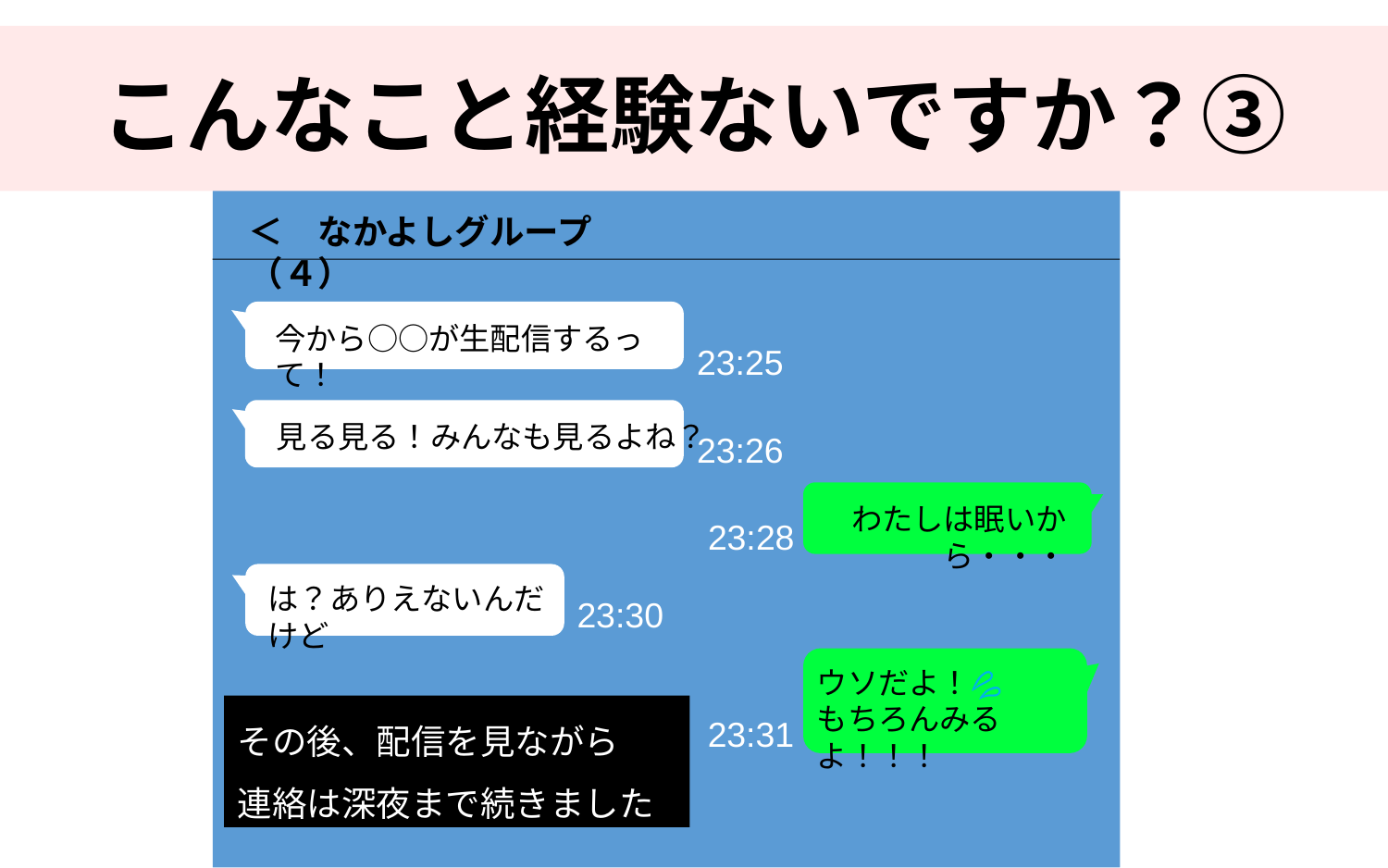

こんなこと経験ないですか？③

＜　なかよしグループ（４）

今から○○が生配信するって！
23:25

見る見る！みんなも見るよね？
23:26

わたしは眠いから・・・
23:28

は？ありえないんだけど
23:30

ウソだよ！💦
もちろんみるよ！！！
その後、配信を見ながら
連絡は深夜まで続きました
23:31